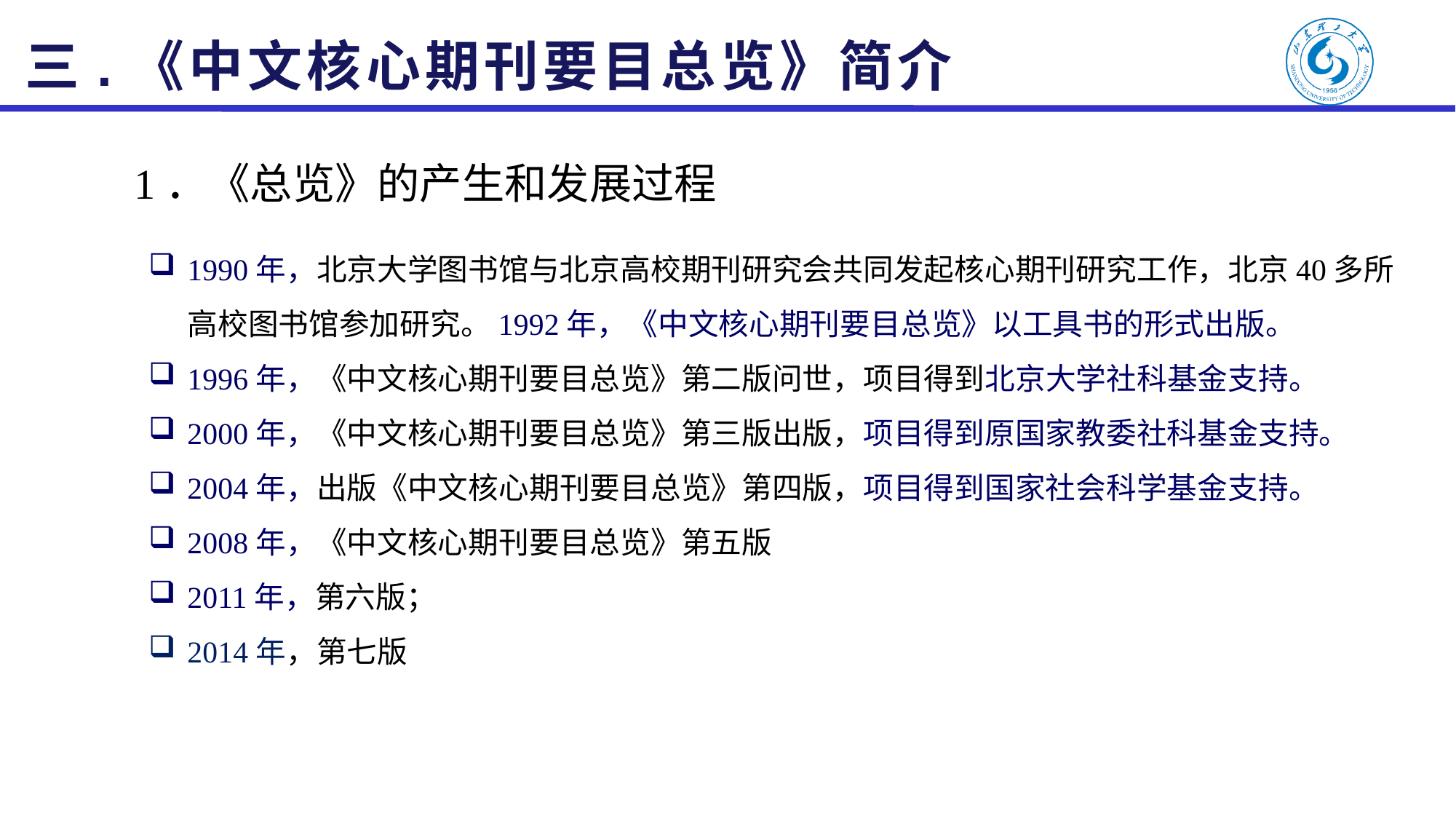

# 三.《中文核心期刊要目总览》简介
 1．《总览》的产生和发展过程
1990年，北京大学图书馆与北京高校期刊研究会共同发起核心期刊研究工作，北京40多所高校图书馆参加研究。1992年，《中文核心期刊要目总览》以工具书的形式出版。
1996年，《中文核心期刊要目总览》第二版问世，项目得到北京大学社科基金支持。
2000年，《中文核心期刊要目总览》第三版出版，项目得到原国家教委社科基金支持。
2004年，出版《中文核心期刊要目总览》第四版，项目得到国家社会科学基金支持。
2008年，《中文核心期刊要目总览》第五版
2011年，第六版；
2014年，第七版